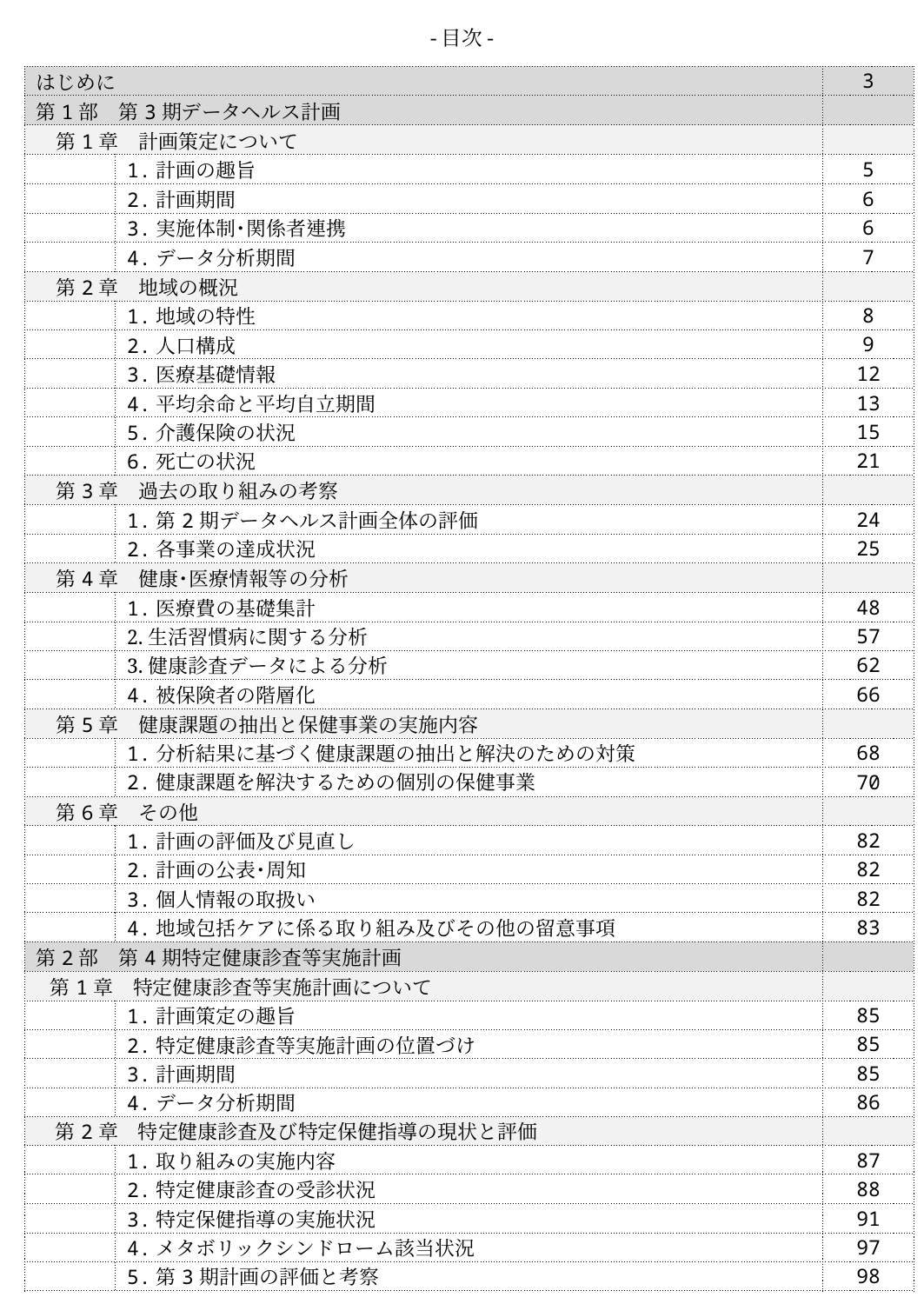

-目次-
| はじめに |  | 3 |
| --- | --- | --- |
| 第1部　第3期データヘルス計画 |  |  |
| 第1章　計画策定について |  |  |
|  | 1.計画の趣旨 | 5 |
|  | 2.計画期間 | 6 |
|  | 3.実施体制･関係者連携 | 6 |
|  | 4.データ分析期間 | 7 |
| 第2章　地域の概況 |  |  |
|  | 1.地域の特性 | 8 |
|  | 2.人口構成 | 9 |
|  | 3.医療基礎情報 | 12 |
|  | 4.平均余命と平均自立期間 | 13 |
|  | 5.介護保険の状況 | 15 |
|  | 6.死亡の状況 | 21 |
| 第3章　過去の取り組みの考察 | 過去の取り組みの考察(第1期データヘルス計画の振り返り) |  |
|  | 1.第2期データヘルス計画全体の評価 | 24 |
|  | 2.各事業の達成状況 | 25 |
| 第4章　健康･医療情報等の分析 | 3.医療情報分析結果 |  |
|  | 1.医療費の基礎集計 | 48 |
|  | 2.生活習慣病に関する分析 | 57 |
|  | 3.健康診査データによる分析 | 62 |
|  | 4.被保険者の階層化 | 66 |
| 第5章　健康課題の抽出と保健事業の実施内容 |  |  |
|  | 1.分析結果に基づく健康課題の抽出と解決のための対策 | 68 |
|  | 2.健康課題を解決するための個別の保健事業 | 70 |
| 第6章　その他 |  |  |
|  | 1.計画の評価及び見直し | 82 |
|  | 2.計画の公表･周知 | 82 |
|  | 3.個人情報の取扱い | 82 |
|  | 4.地域包括ケアに係る取り組み及びその他の留意事項 | 83 |
| 第2部　第4期特定健康診査等実施計画 |  |  |
| 第1章　特定健康診査等実施計画について |  |  |
|  | 1.計画策定の趣旨 | 85 |
|  | 2.特定健康診査等実施計画の位置づけ | 85 |
|  | 3.計画期間 | 85 |
|  | 4.データ分析期間 | 86 |
| 第2章　特定健康診査及び特定保健指導の現状と評価 |  |  |
|  | 1.取り組みの実施内容 | 87 |
|  | 2.特定健康診査の受診状況 | 88 |
|  | 3.特定保健指導の実施状況 | 91 |
|  | 4.メタボリックシンドローム該当状況 | 97 |
|  | 5.第3期計画の評価と考察 | 98 |